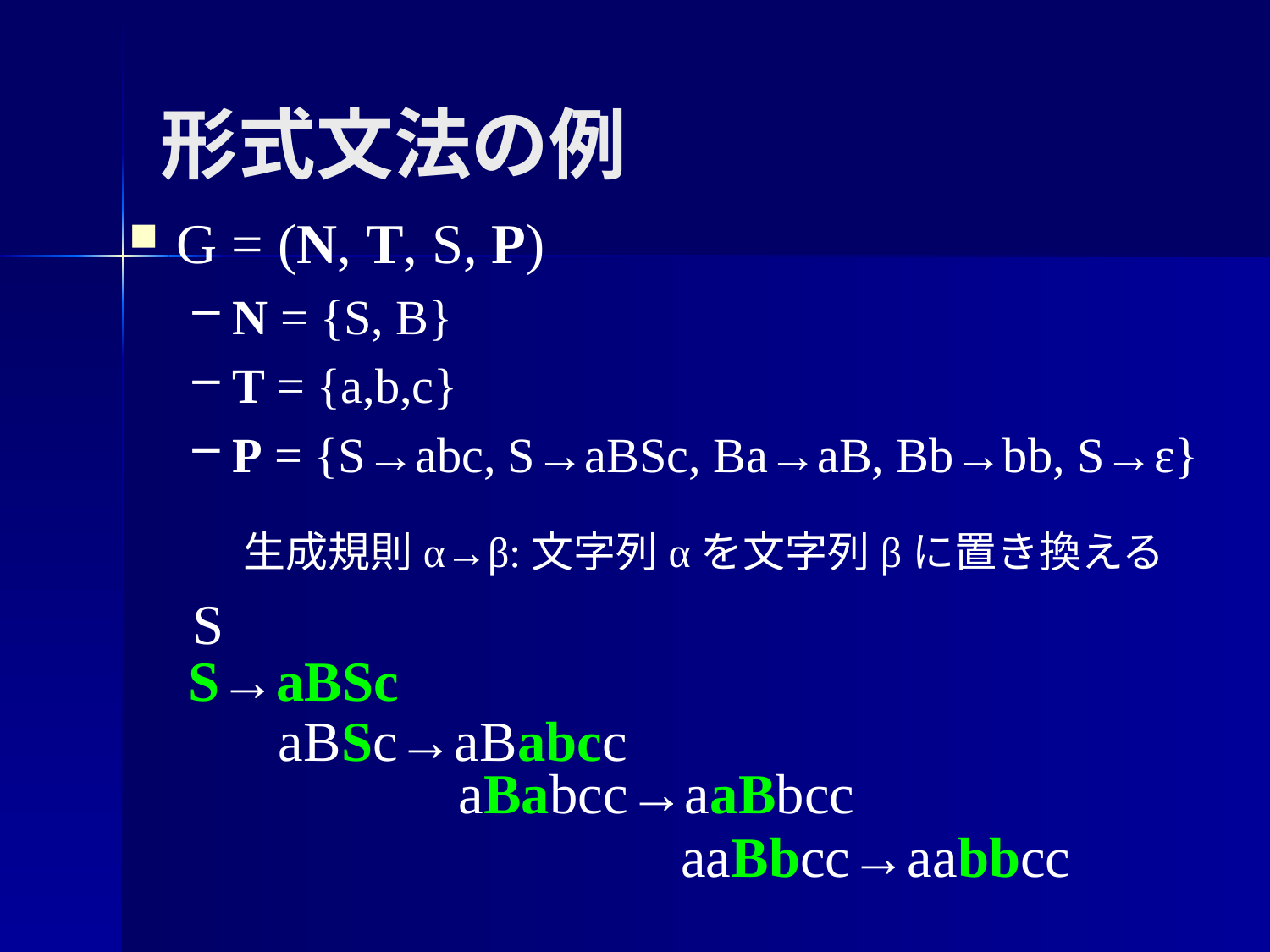

形式文法の例
G = (N, T, S, P)
N = {S, B}
T = {a,b,c}
P = {S→abc, S→aBSc, Ba→aB, Bb→bb, S→ε}
生成規則α→β:文字列αを文字列βに置き換える
S
S→aBSc
aBSc→aBabcc
aBabcc→aaBbcc
aaBbcc→aabbcc